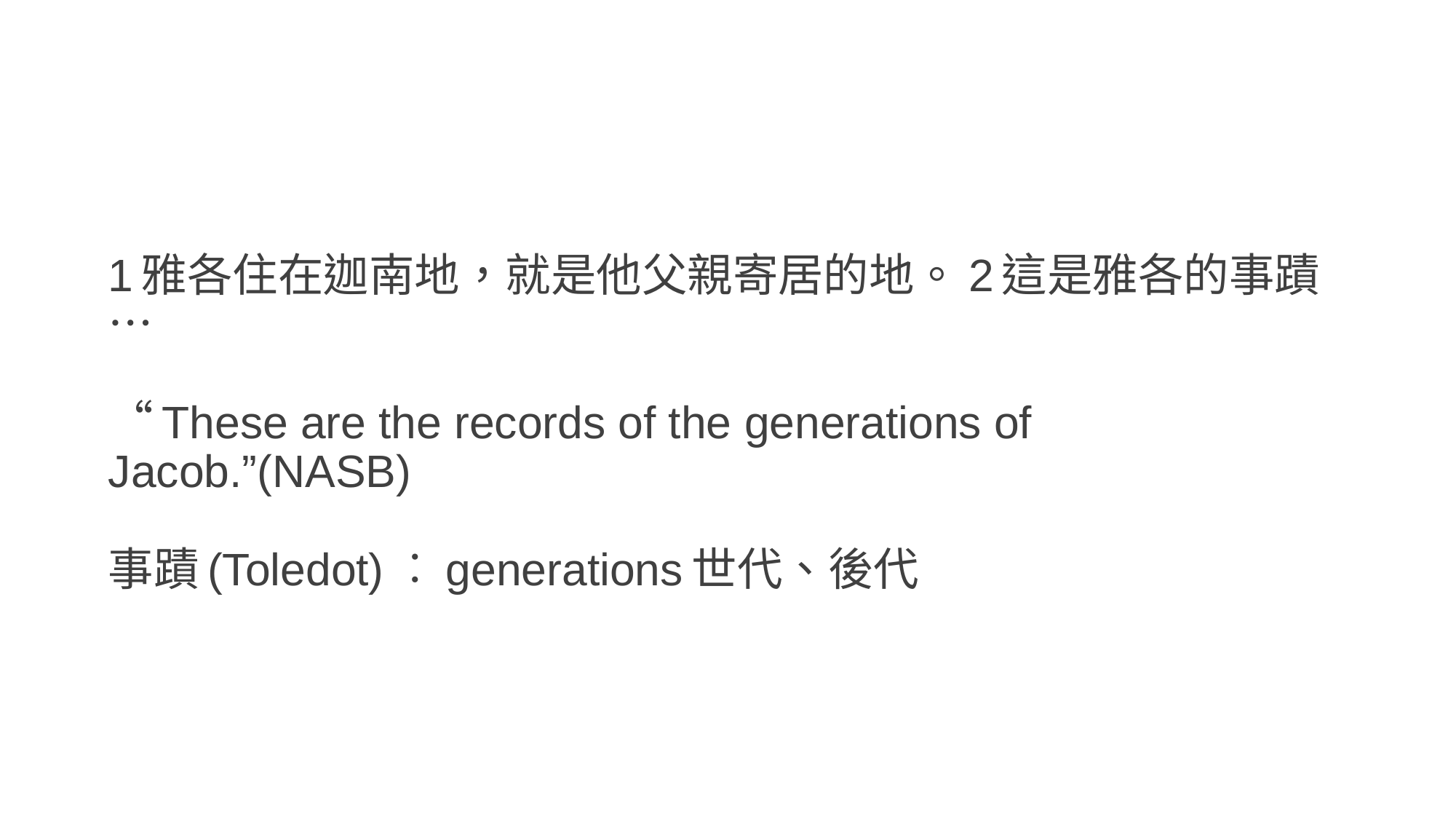

# 1雅各住在迦南地，就是他父親寄居的地。2這是雅各的事蹟… “These are the records of the generations of Jacob.”(NASB) 事蹟(Toledot)︰generations世代、後代